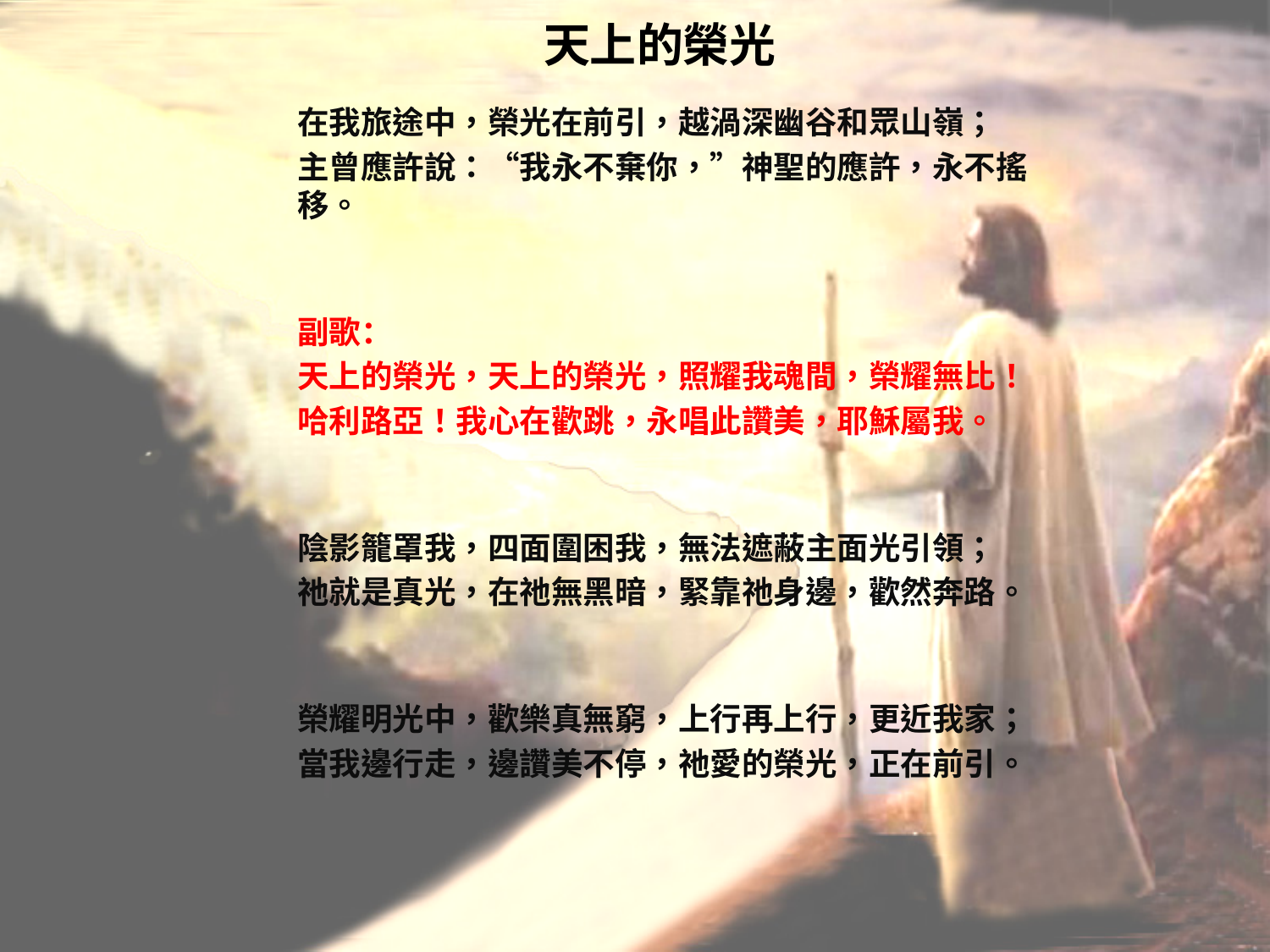

# 天上的榮光
在我旅途中，榮光在前引，越渦深幽谷和眾山嶺；
主曾應許說：“我永不棄你，”神聖的應許，永不搖移。

副歌：
天上的榮光，天上的榮光，照耀我魂間，榮耀無比！
哈利路亞！我心在歡跳，永唱此讚美，耶穌屬我。

陰影籠罩我，四面圍困我，無法遮蔽主面光引領；
祂就是真光，在祂無黑暗，緊靠祂身邊，歡然奔路。

榮耀明光中，歡樂真無窮，上行再上行，更近我家；
當我邊行走，邊讚美不停，祂愛的榮光，正在前引。